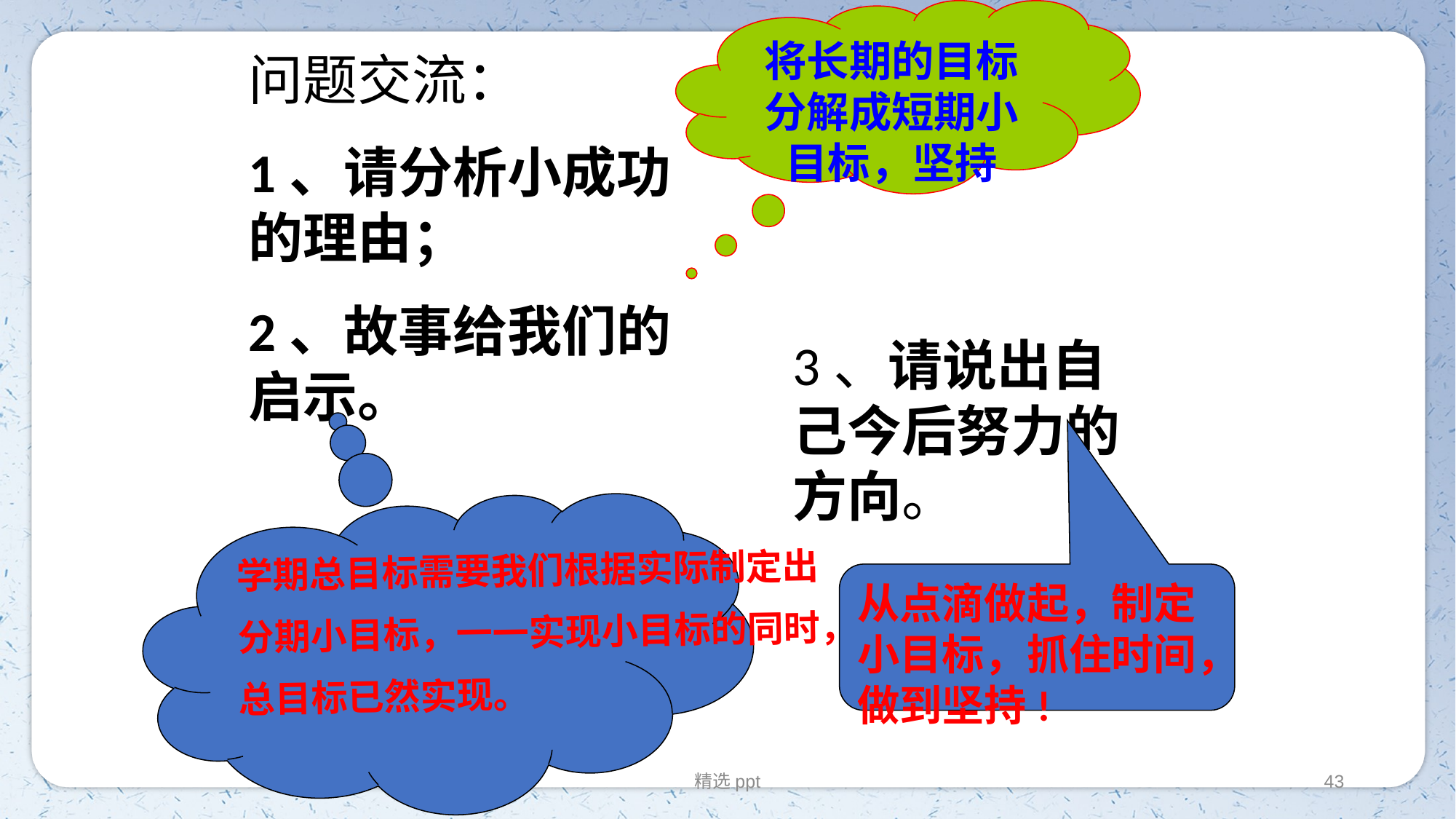

将长期的目标分解成短期小目标，坚持
问题交流：
1、请分析小成功的理由；
2、故事给我们的启示。
3、请说出自己今后努力的方向。
学期总目标需要我们根据实际制定出
分期小目标，一一实现小目标的同时，
总目标已然实现。

从点滴做起，制定小目标，抓住时间，做到坚持!
精选ppt
43